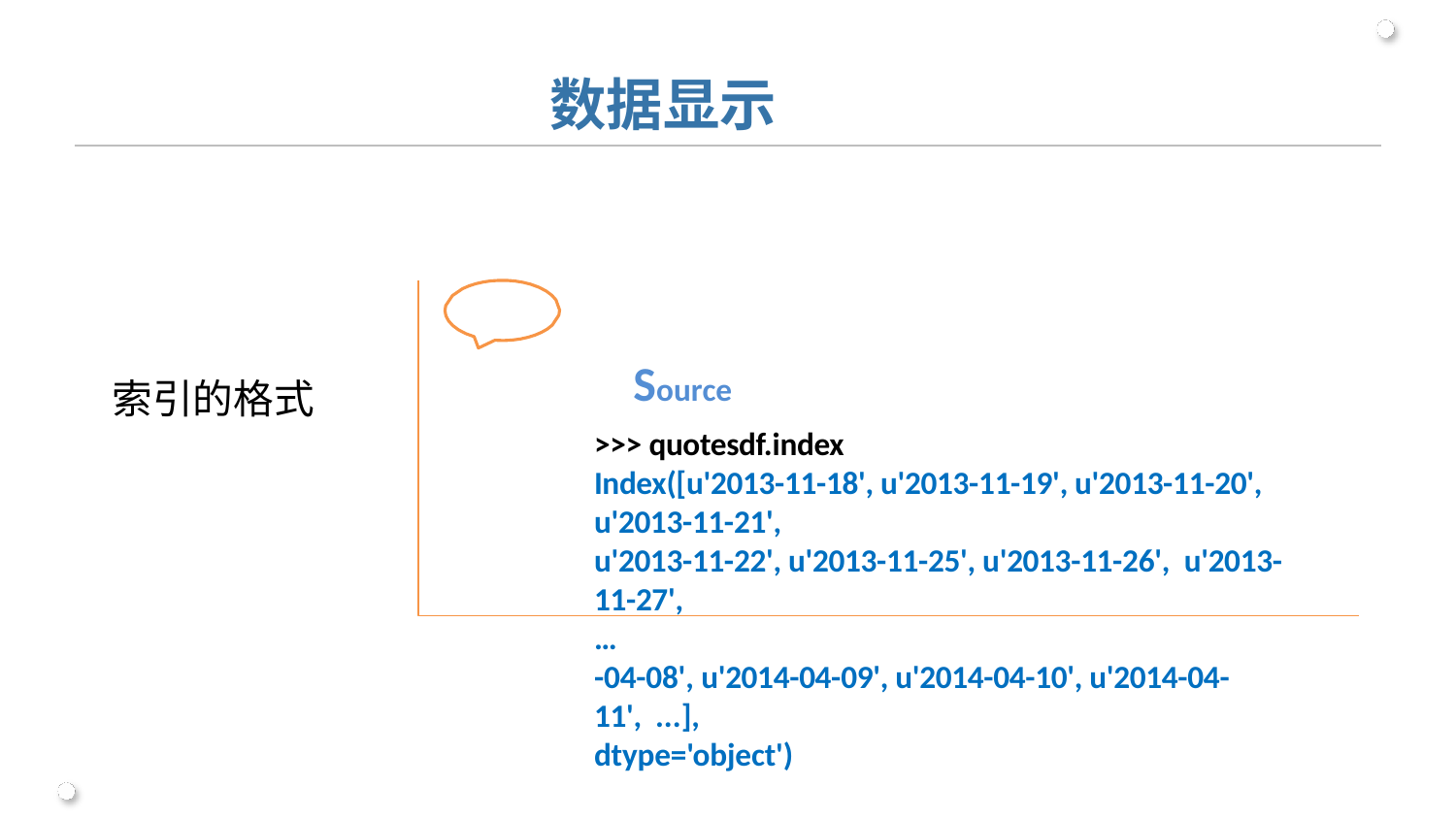

# 数据显示
Source
>>> quotesdf.index
Index([u'2013-11-18', u'2013-11-19', u'2013-11-20', u'2013-11-21',
u'2013-11-22', u'2013-11-25', u'2013-11-26', u'2013-11-27',
…
-04-08', u'2014-04-09', u'2014-04-10', u'2014-04-11', ...],
dtype='object')

索引的格式